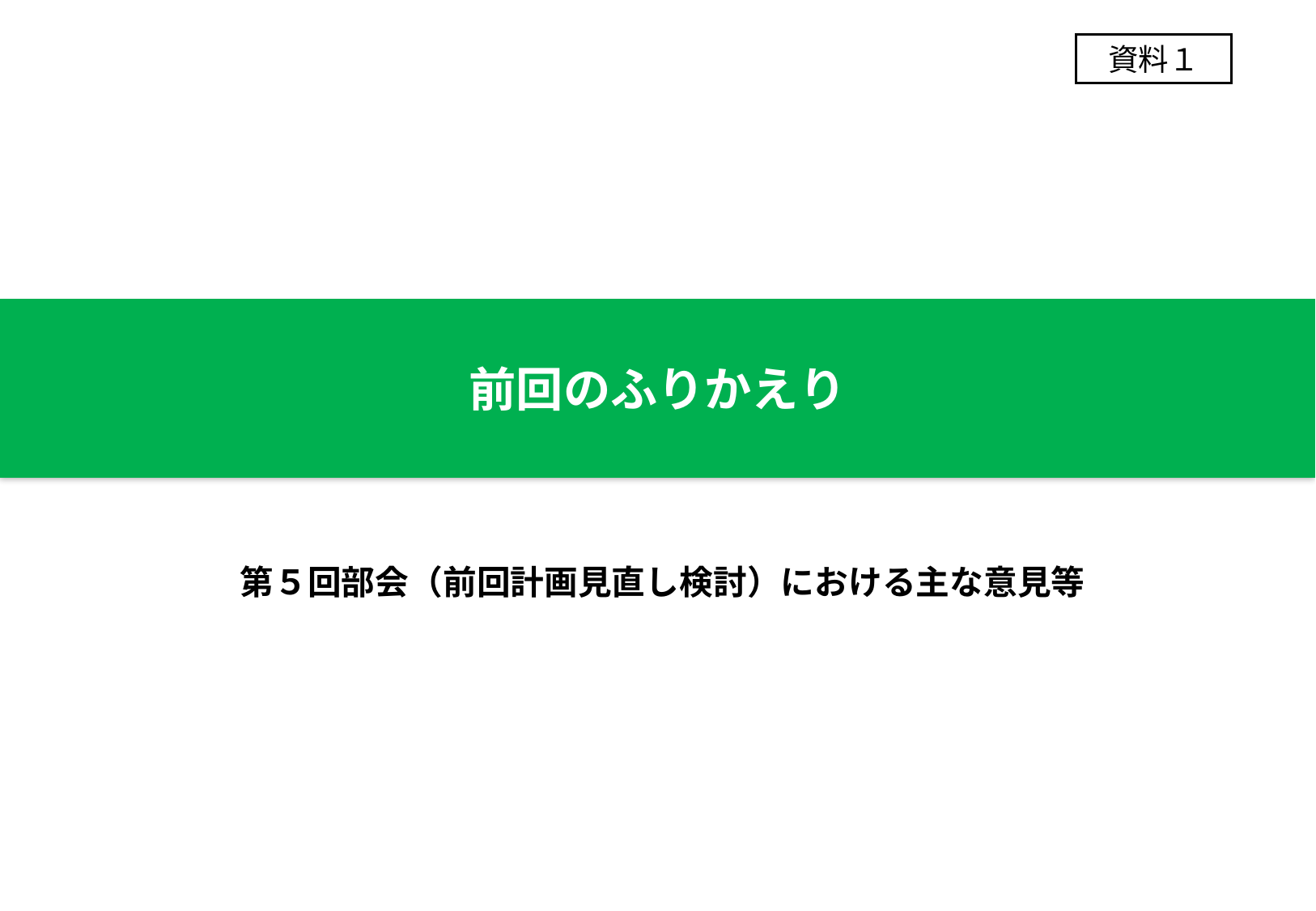

資料１
前回のふりかえり
第５回部会（前回計画見直し検討）における主な意見等